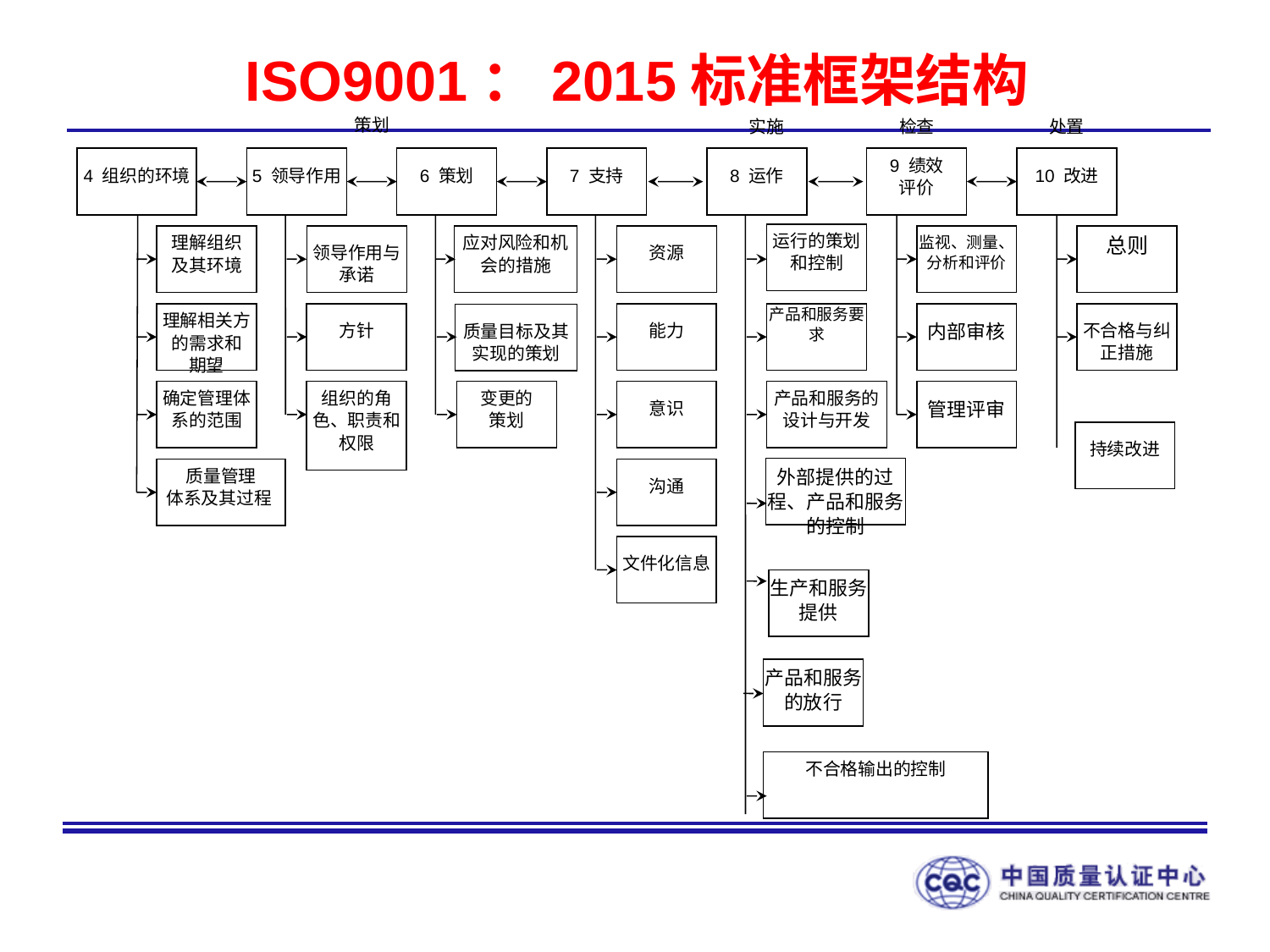

# ISO9001：2015标准框架结构
策划
实施
检查
处置
4 组织的环境
理解组织
及其环境
理解相关方的需求和
期望
确定管理体系的范围
质量管理
体系及其过程
5 领导作用
领导作用与承诺
方针
组织的角色、职责和
权限
6 策划
应对风险和机会的措施
质量目标及其实现的策划
变更的
策划
7 支持
8 运作
9 绩效
评价
10 改进

运行的策划和控制
资源
监视、测量、分析和评价
总则

能力
产品和服务要求
内部审核
不合格与纠正措施

意识
产品和服务的设计与开发
管理评审

外部提供的过程、产品和服务的控制
沟通

文件化信息

生产和服务提供

产品和服务
的放行

不合格输出的控制

持续改进